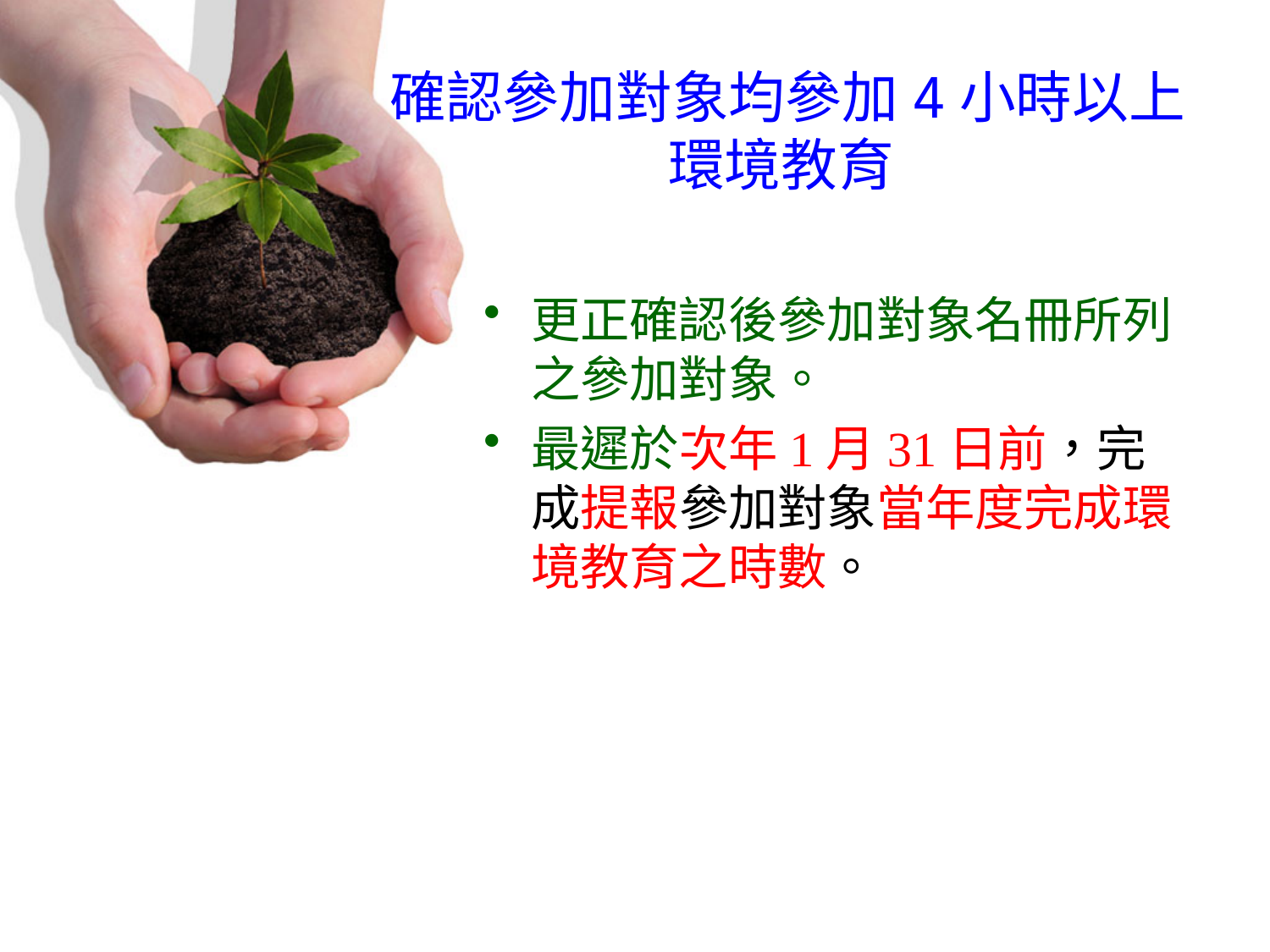

# 確認參加對象均參加4小時以上環境教育

更正確認後參加對象名冊所列之參加對象。
最遲於次年1月31日前，完成提報參加對象當年度完成環境教育之時數。